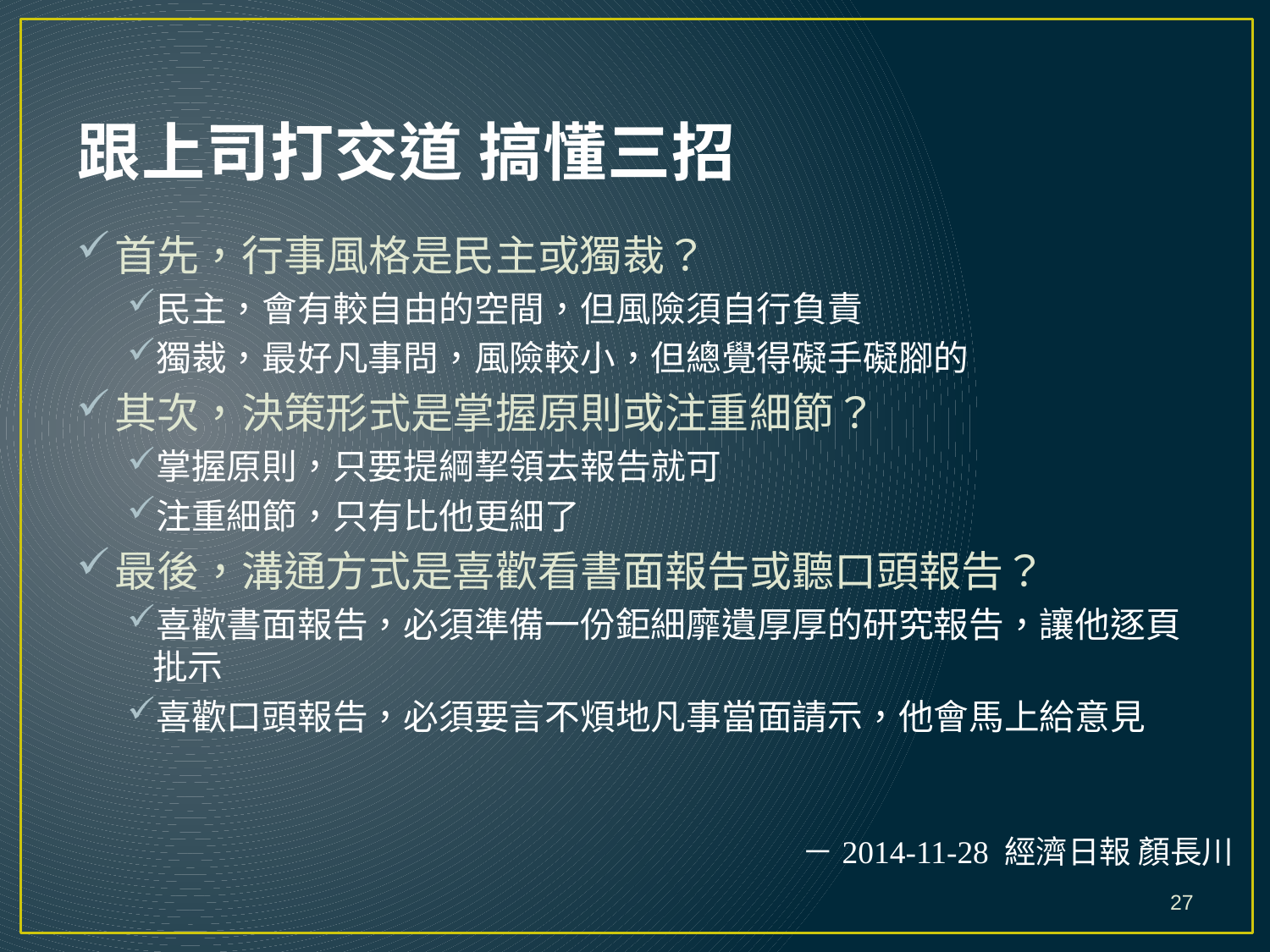

# 跟上司打交道 搞懂三招
首先，行事風格是民主或獨裁？
民主，會有較自由的空間，但風險須自行負責
獨裁，最好凡事問，風險較小，但總覺得礙手礙腳的
其次，決策形式是掌握原則或注重細節？
掌握原則，只要提綱挈領去報告就可
注重細節，只有比他更細了
最後，溝通方式是喜歡看書面報告或聽口頭報告？
喜歡書面報告，必須準備一份鉅細靡遺厚厚的研究報告，讓他逐頁批示
喜歡口頭報告，必須要言不煩地凡事當面請示，他會馬上給意見
－2014-11-28 經濟日報 顏長川
27